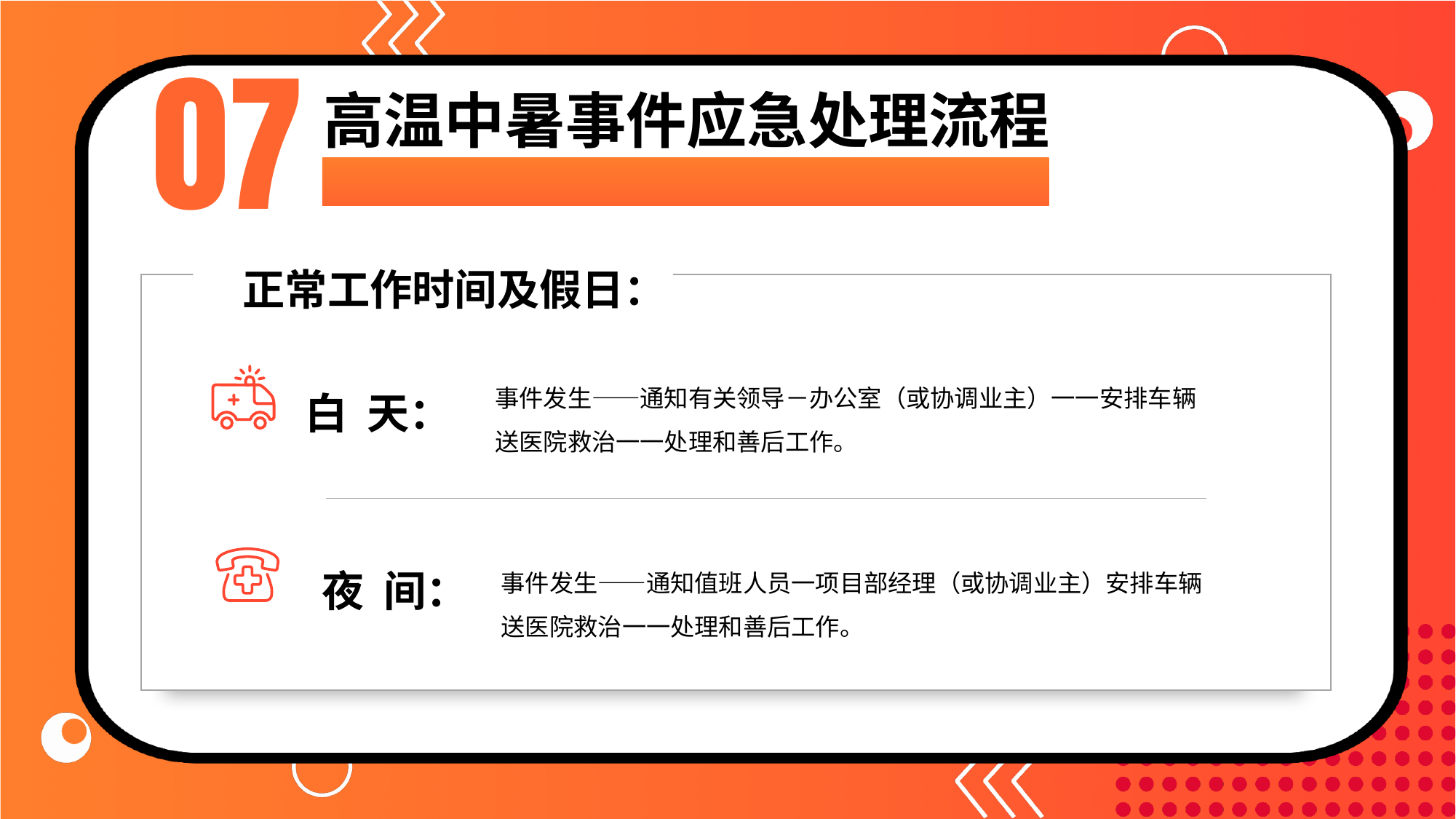

07
高温中暑事件应急处理流程

正常工作时间及假日：

白  天：
事件发生——通知有关领导－办公室（或协调业主）一一安排车辆送医院救治一一处理和善后工作。

夜  间：
事件发生——通知值班人员一项目部经理（或协调业主）安排车辆送医院救治一一处理和善后工作。